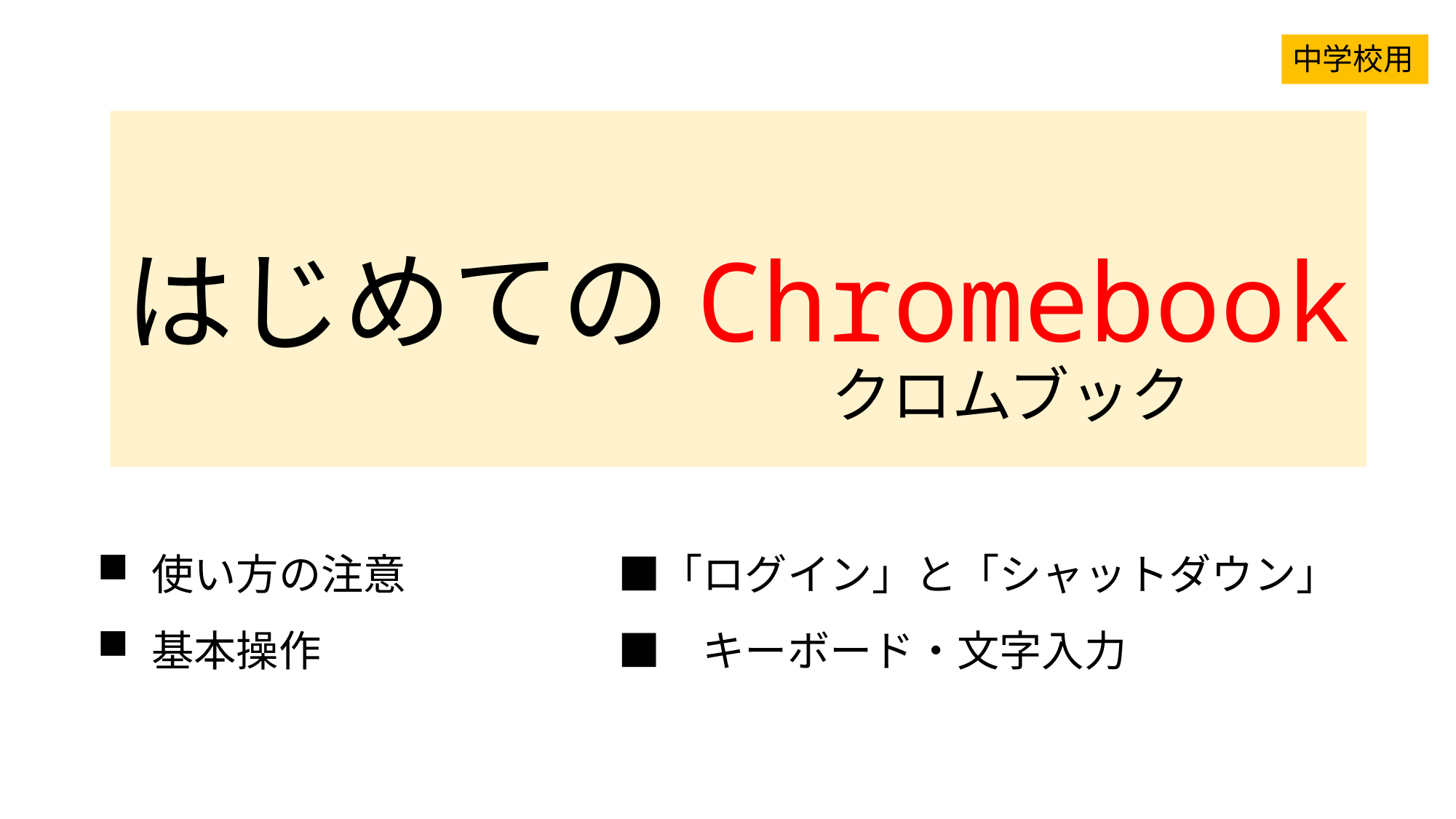

中学校用

はじめてのChromebook
　　　　　　　　　クロムブック
使い方の注意　　　　　■「ログイン」と「シャットダウン」
基本操作　　　　　　　■　キーボード・文字入力